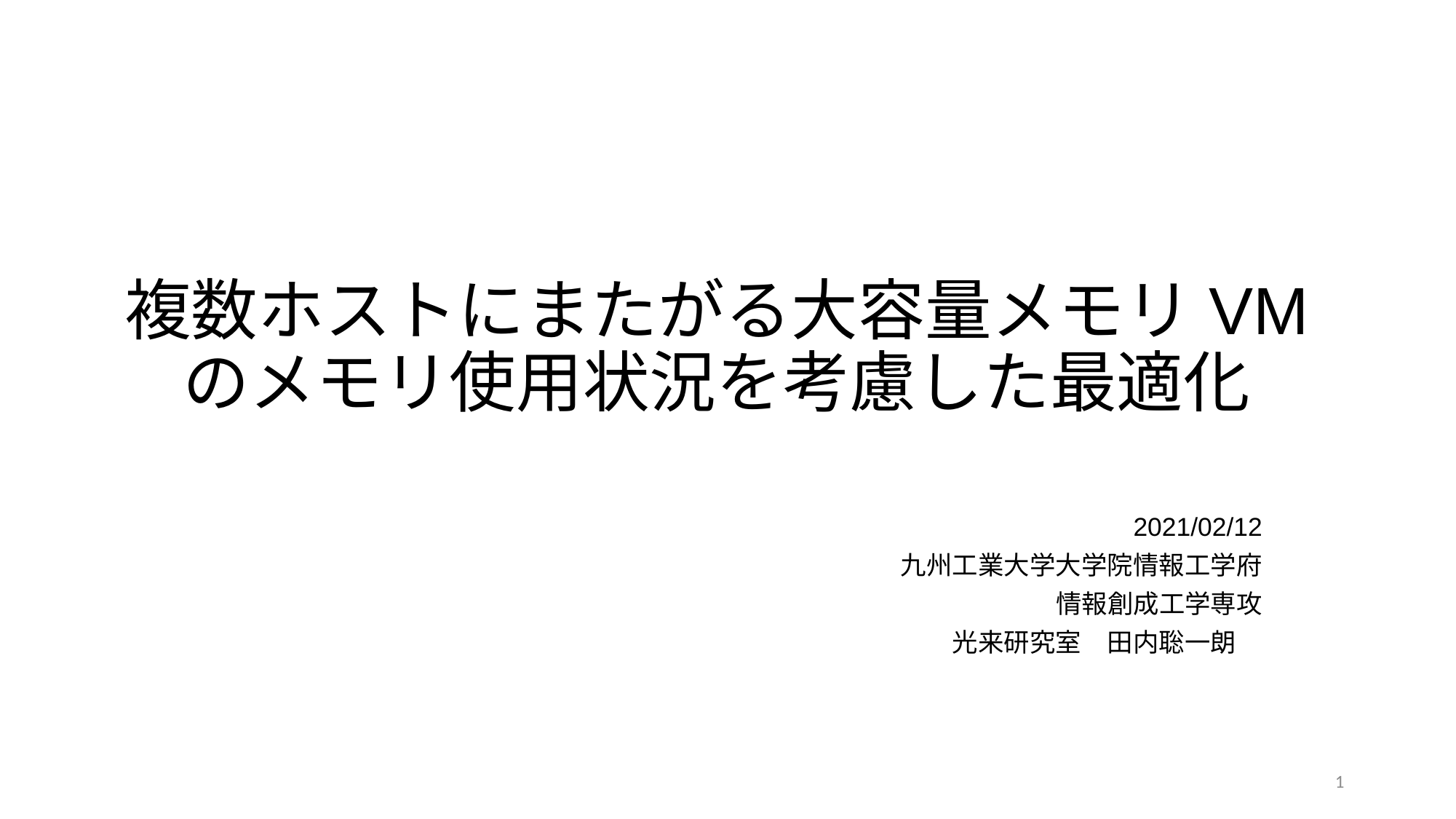

# 複数ホストにまたがる大容量メモリVM のメモリ使用状況を考慮した最適化

2021/02/12
九州工業大学大学院情報工学府
情報創成工学専攻
光来研究室　田内聡一朗
1